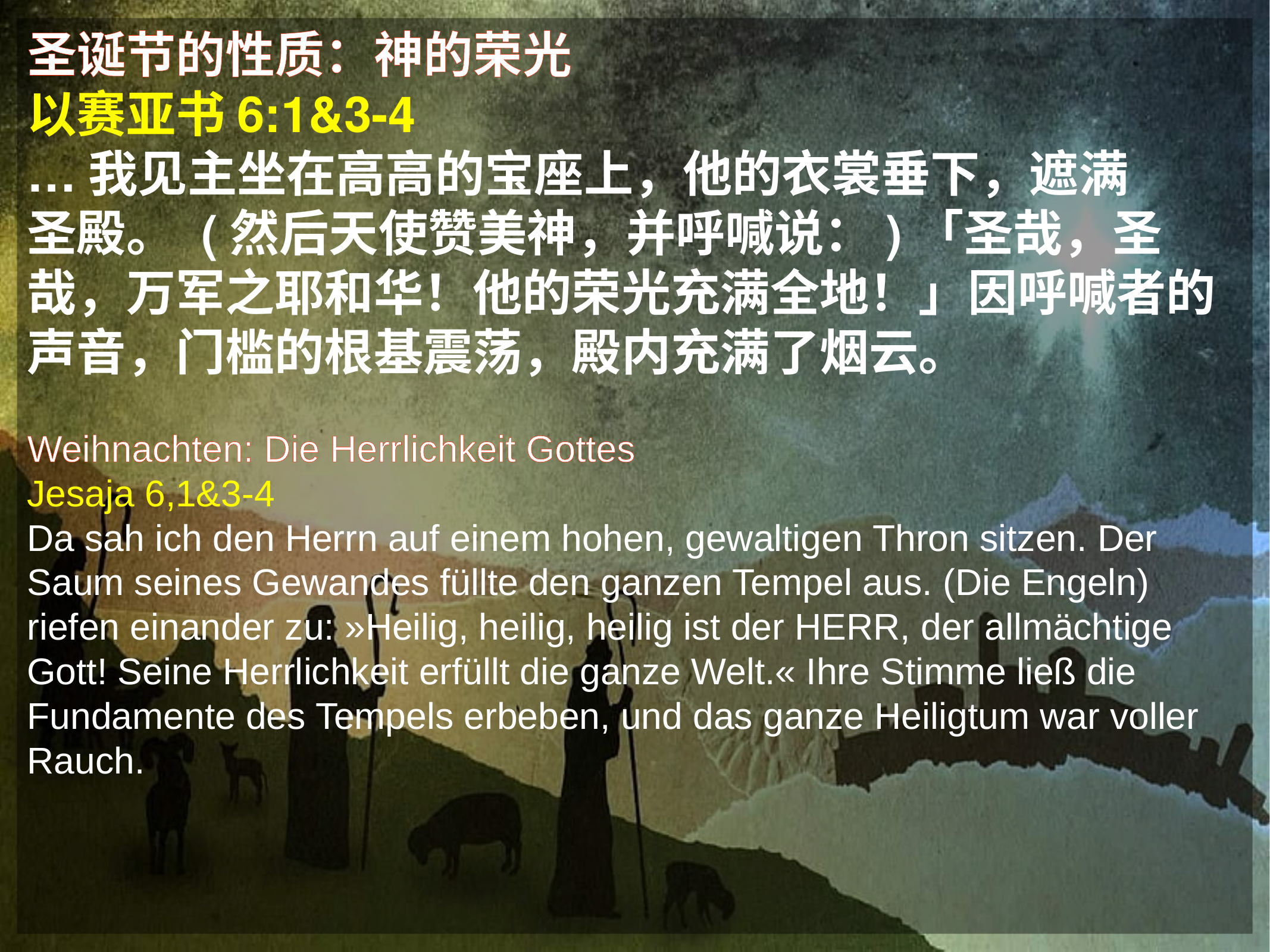

# 圣诞节的性质：神的荣光
以赛亚书6:1&3-4
…我见主坐在高高的宝座上，他的衣裳垂下，遮满
圣殿。 (然后天使赞美神，并呼喊说：)「圣哉，圣哉，万军之耶和华！他的荣光充满全地！」因呼喊者的
声音，门槛的根基震荡，殿内充满了烟云。

Weihnachten: Die Herrlichkeit Gottes
Jesaja 6,1&3-4
Da sah ich den Herrn auf einem hohen, gewaltigen Thron sitzen. Der Saum seines Gewandes füllte den ganzen Tempel aus. (Die Engeln) riefen einander zu: »Heilig, heilig, heilig ist der HERR, der allmächtige Gott! Seine Herrlichkeit erfüllt die ganze Welt.« Ihre Stimme ließ die Fundamente des Tempels erbeben, und das ganze Heiligtum war voller Rauch.